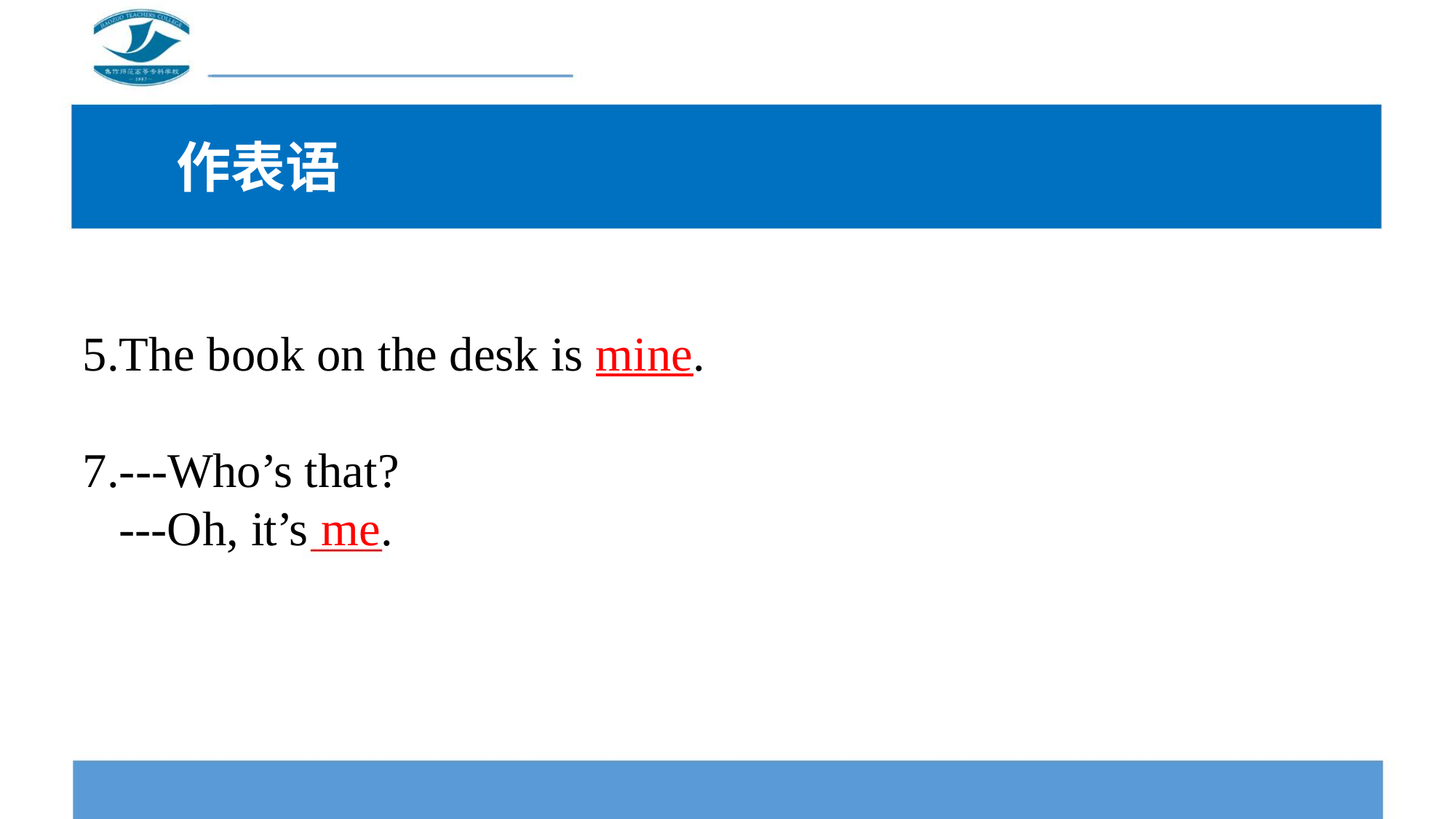

作表语
5.The book on the desk is mine.
7.---Who’s that?
---Oh, it’s me.